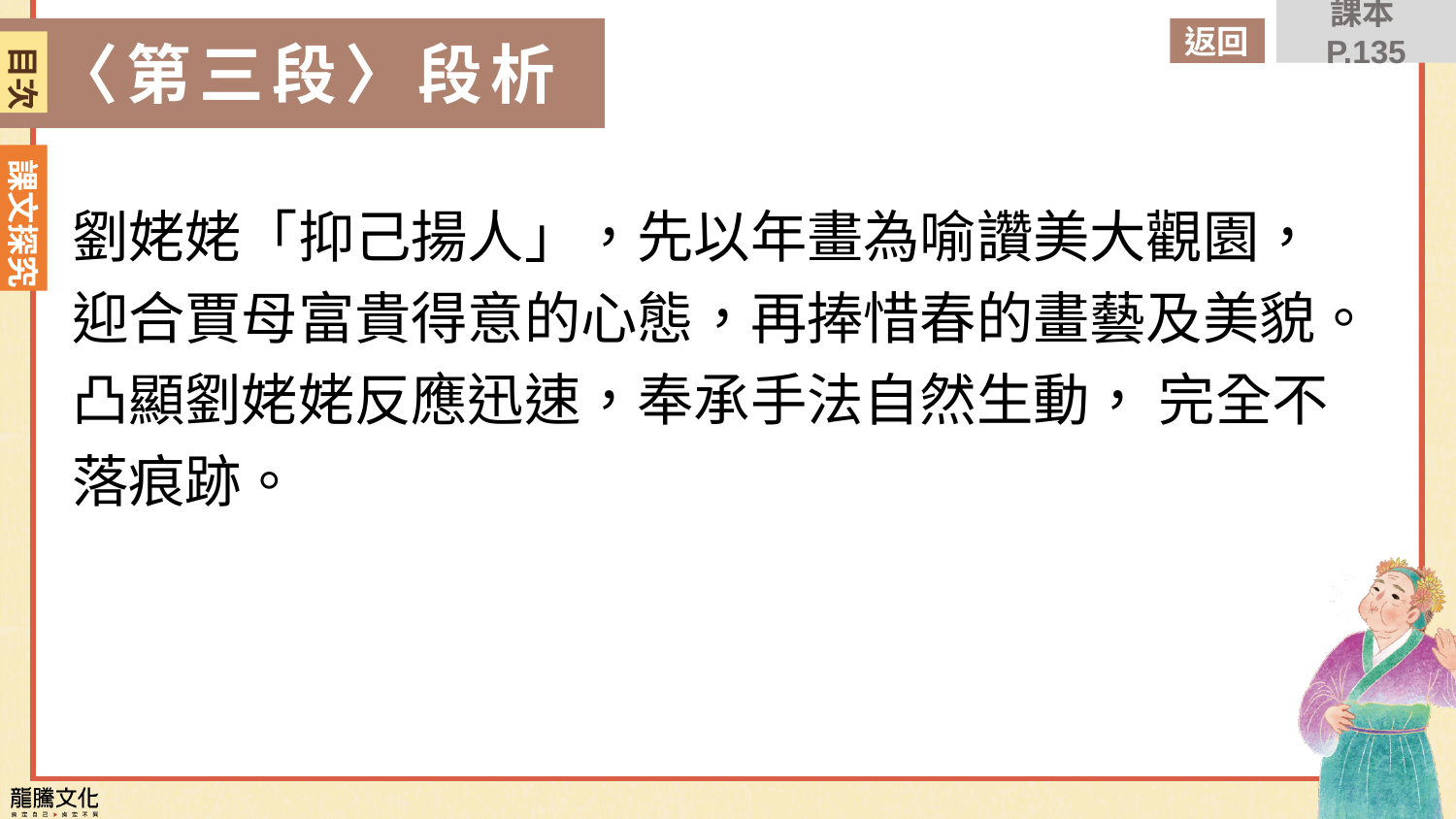

課本P.135

返回
〈第三段〉段析
目次
劉姥姥「抑己揚人」，先以年畫為喻讚美大觀園，迎合賈母富貴得意的心態，再捧惜春的畫藝及美貌。凸顯劉姥姥反應迅速，奉承手法自然生動， 完全不落痕跡。